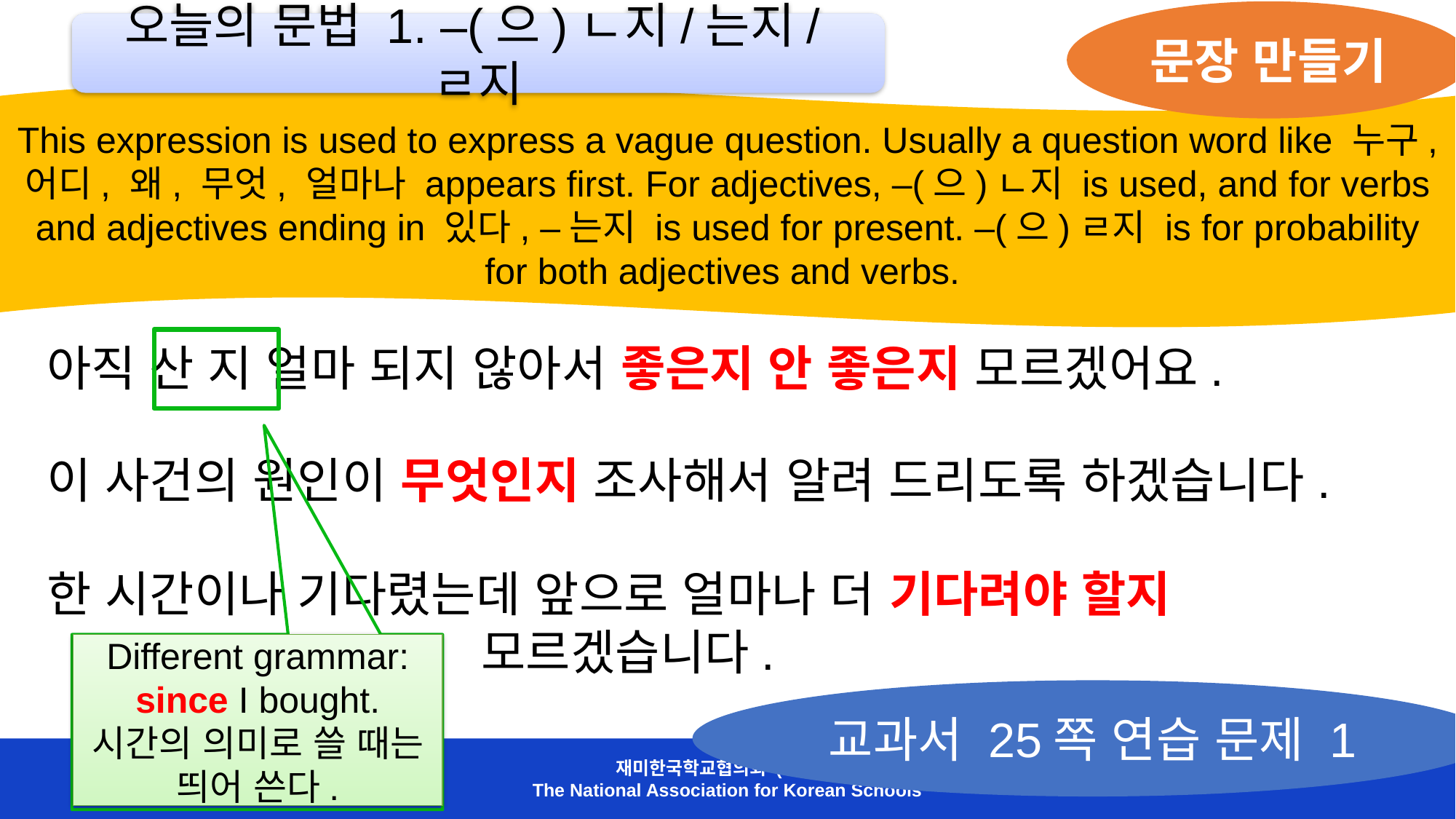

문장 만들기
오늘의 문법 1. –(으)ㄴ지/는지/ㄹ지
This expression is used to express a vague question. Usually a question word like 누구, 어디, 왜, 무엇, 얼마나 appears first. For adjectives, –(으)ㄴ지 is used, and for verbs and adjectives ending in 있다, –는지 is used for present. –(으)ㄹ지 is for probability for both adjectives and verbs.

아직 산 지 얼마 되지 않아서 좋은지 안 좋은지 모르겠어요.
이 사건의 원인이 무엇인지 조사해서 알려 드리도록 하겠습니다.
한 시간이나 기다렸는데 앞으로 얼마나 더 기다려야 할지
                               모르겠습니다.

Different grammar: since I bought. 시간의 의미로 쓸 때는 띄어 쓴다.
교과서 25쪽 연습 문제 1
재미한국학교협의회 (NAKS)
The National Association for Korean Schools